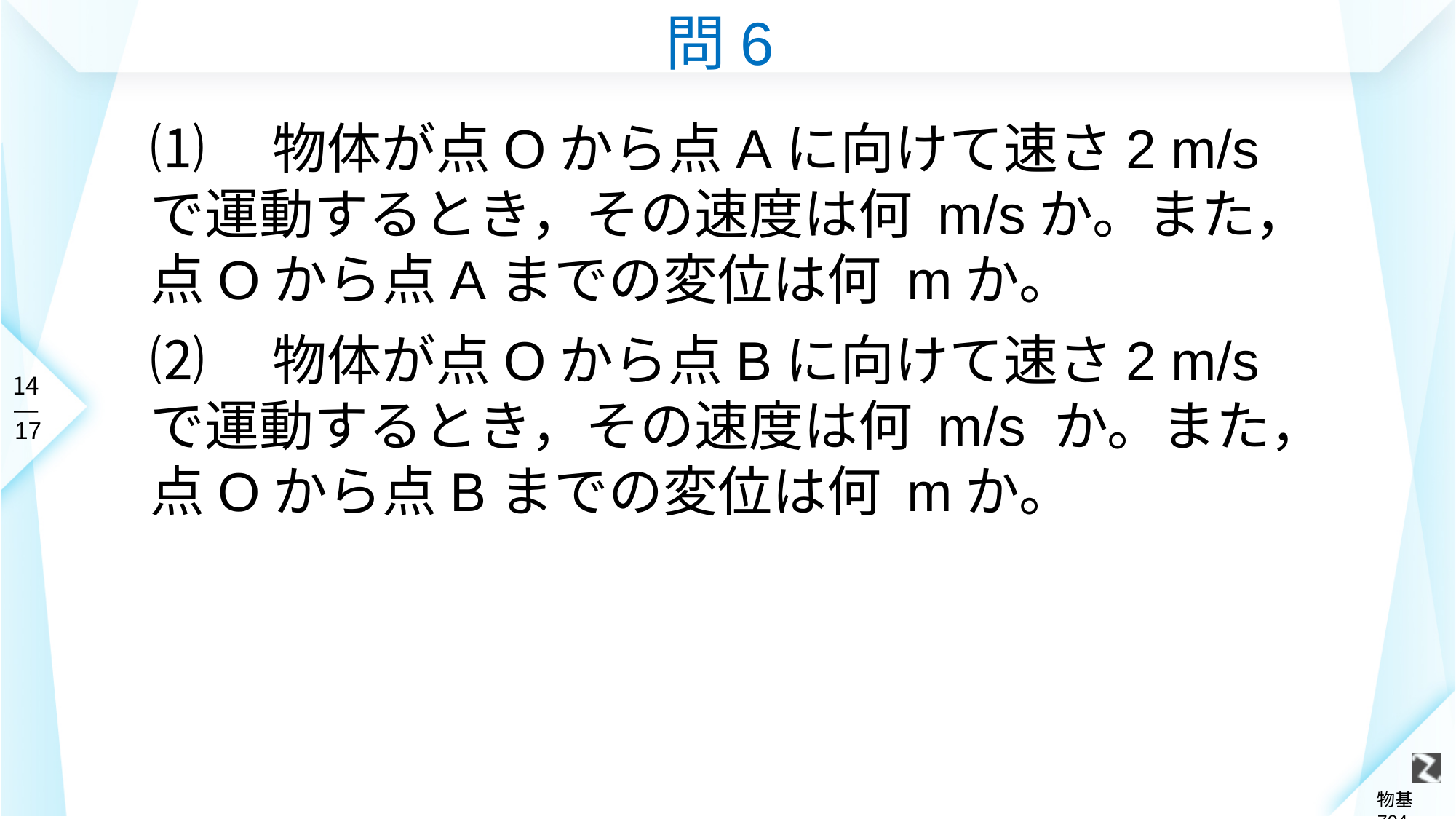

# 問6

⑴　物体が点Oから点Aに向けて速さ2 m/sで運動するとき，その速度は何 m/sか。また，点Oから点Aまでの変位は何 mか。
⑵　物体が点Oから点Bに向けて速さ2 m/sで運動するとき，その速度は何 m/s か。また，点Oから点Bまでの変位は何 mか。